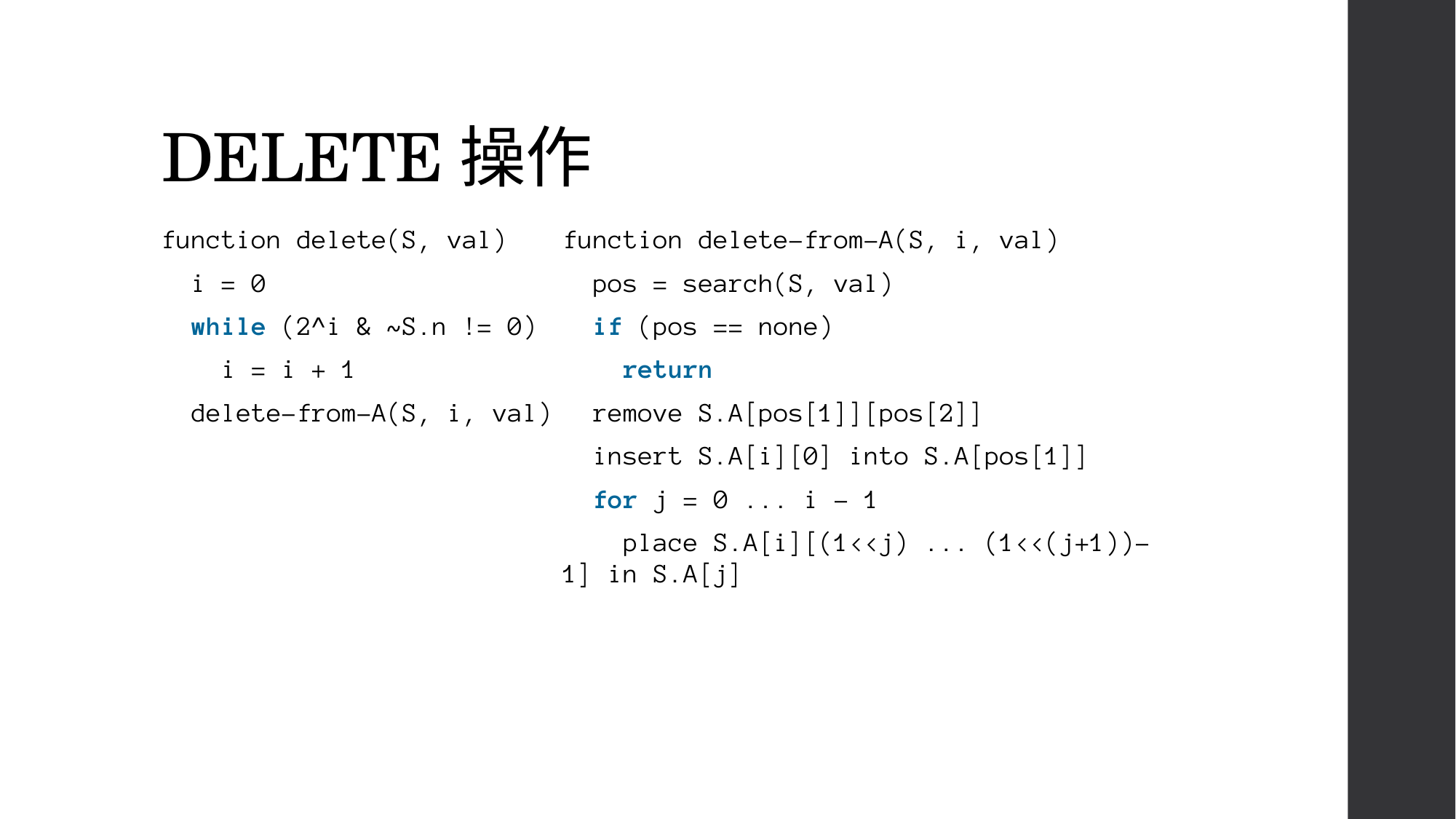

# DELETE操作
function delete(S, val)
  i = 0
  while (2^i & ~S.n != 0)
    i = i + 1
  delete-from-A(S, i, val)
function delete-from-A(S, i, val)
  pos = search(S, val)
  if (pos == none)
    return
  remove S.A[pos[1]][pos[2]]
  insert S.A[i][0] into S.A[pos[1]]
  for j = 0 ... i - 1
    place S.A[i][(1<<j) ... (1<<(j+1))-1] in S.A[j]